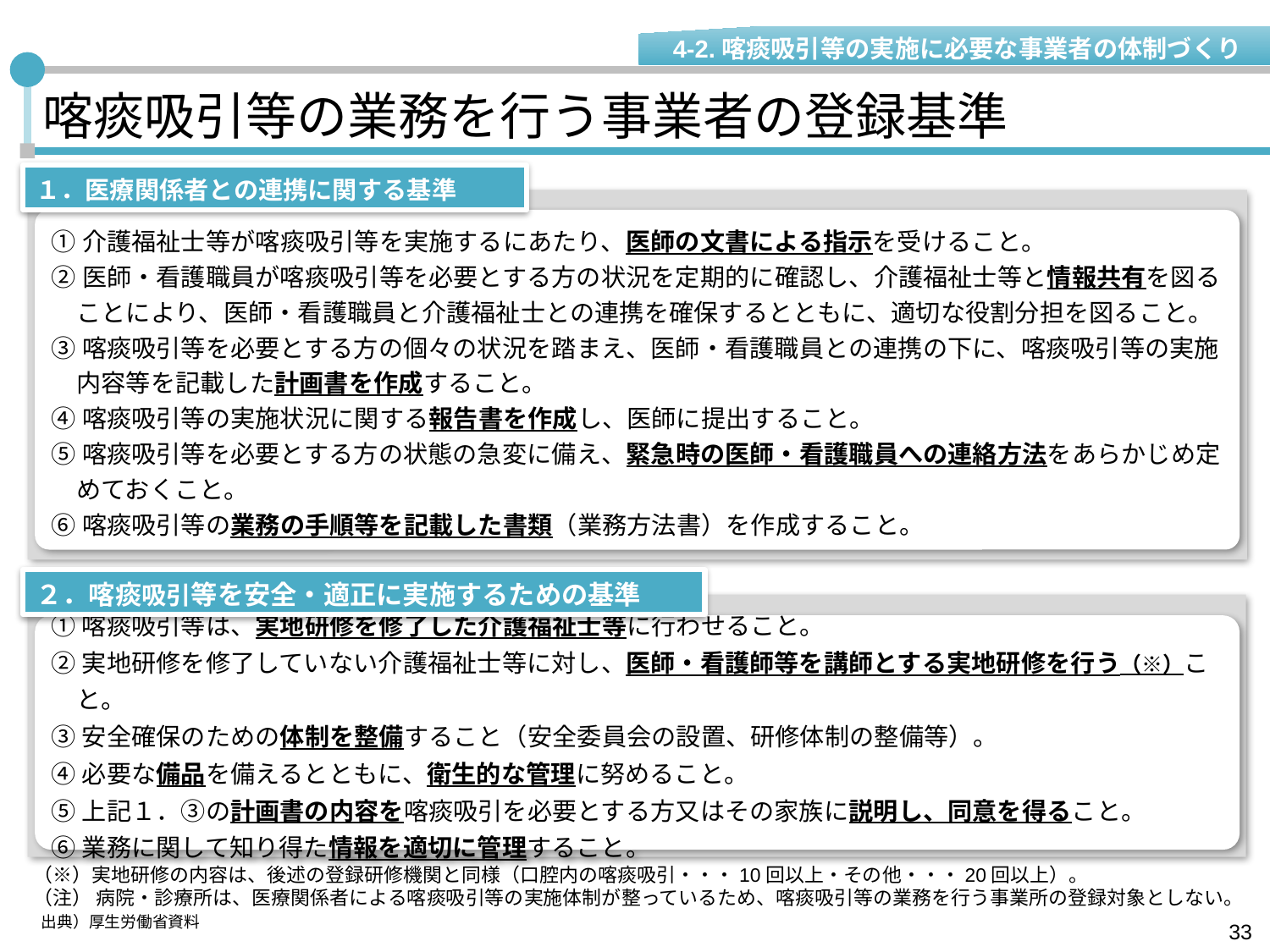

4-2.喀痰吸引等の実施に必要な事業者の体制づくり
# 喀痰吸引等の業務を行う事業者の登録基準
１．医療関係者との連携に関する基準

①介護福祉士等が喀痰吸引等を実施するにあたり、医師の文書による指示を受けること。
②医師・看護職員が喀痰吸引等を必要とする方の状況を定期的に確認し、介護福祉士等と情報共有を図ることにより、医師・看護職員と介護福祉士との連携を確保するとともに、適切な役割分担を図ること。
③喀痰吸引等を必要とする方の個々の状況を踏まえ、医師・看護職員との連携の下に、喀痰吸引等の実施内容等を記載した計画書を作成すること。
④喀痰吸引等の実施状況に関する報告書を作成し、医師に提出すること。
⑤喀痰吸引等を必要とする方の状態の急変に備え、緊急時の医師・看護職員への連絡方法をあらかじめ定めておくこと。
⑥喀痰吸引等の業務の手順等を記載した書類（業務方法書）を作成すること。
２．喀痰吸引等を安全・適正に実施するための基準

①喀痰吸引等は、実地研修を修了した介護福祉士等に行わせること。
②実地研修を修了していない介護福祉士等に対し、医師・看護師等を講師とする実地研修を行う（※）こと。
③安全確保のための体制を整備すること（安全委員会の設置、研修体制の整備等）。
④必要な備品を備えるとともに、衛生的な管理に努めること。
⑤上記１．③の計画書の内容を喀痰吸引を必要とする方又はその家族に説明し、同意を得ること。
⑥業務に関して知り得た情報を適切に管理すること。
　（※）実地研修の内容は、後述の登録研修機関と同様（口腔内の喀痰吸引・・・10回以上・その他・・・20回以上）。
　（注） 病院・診療所は、医療関係者による喀痰吸引等の実施体制が整っているため、喀痰吸引等の業務を行う事業所の登録対象としない。
出典）厚生労働省資料
33